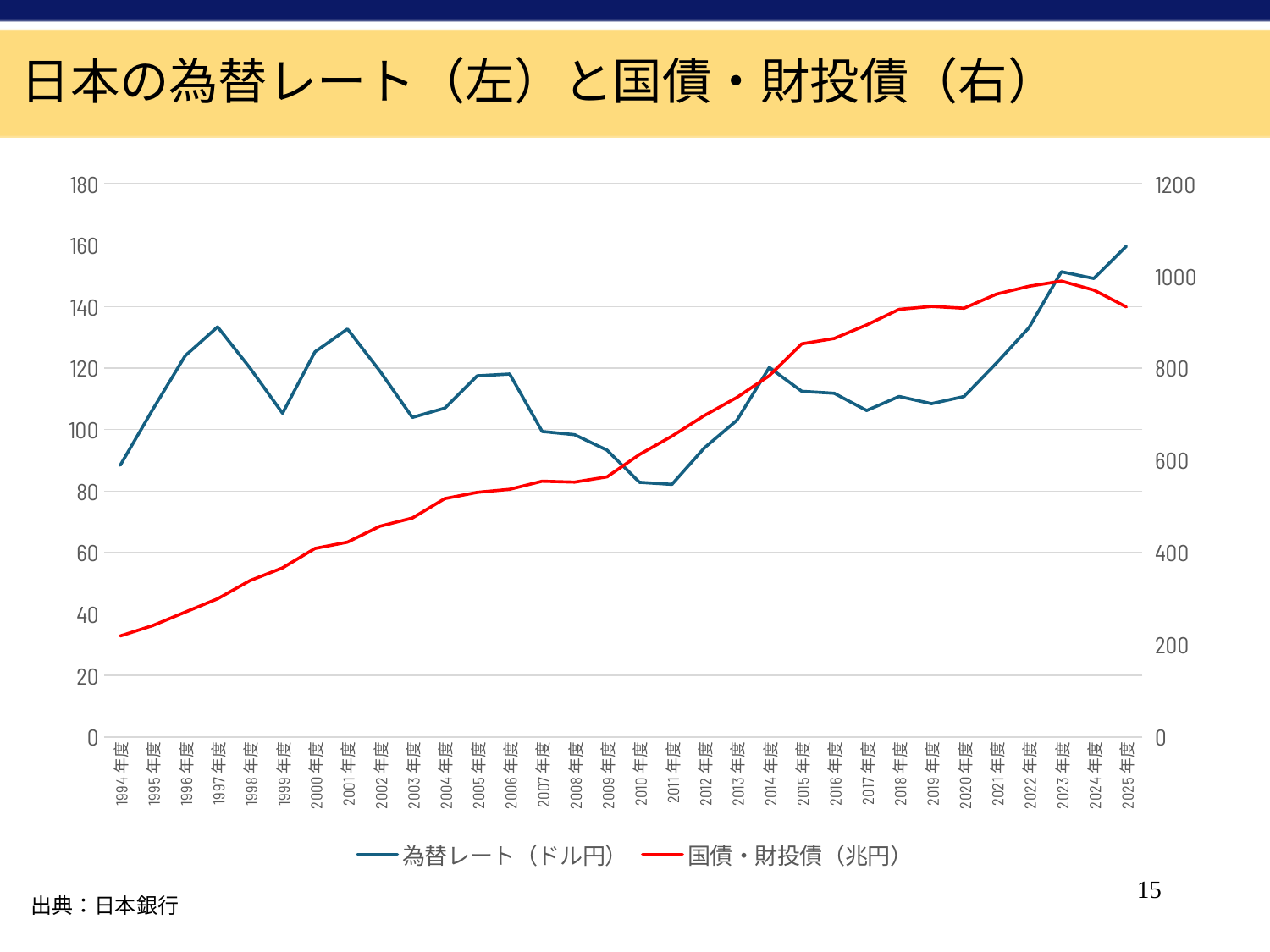

日本の為替レート（左）と国債・財投債（右）

### Chart

| Category | 為替レート（ドル円） | 国債・財投債（兆円） |
|---|---|---|
| 1994年度 | 88.38 | 218.7543 |
| 1995年度 | 106.49 | 241.3889 |
| 1996年度 | 123.97 | 270.5085 |
| 1997年度 | 133.39 | 299.5431 |
| 1998年度 | 119.99 | 338.9973 |
| 1999年度 | 105.29 | 366.5664 |
| 2000年度 | 125.27 | 408.6928 |
| 2001年度 | 132.71 | 422.3482 |
| 2002年度 | 119.02 | 456.8468 |
| 2003年度 | 103.95 | 474.6647 |
| 2004年度 | 106.97 | 516.9055 |
| 2005年度 | 117.47 | 530.4786 |
| 2006年度 | 118.05 | 537.0763 |
| 2007年度 | 99.37 | 554.6485 |
| 2008年度 | 98.31 | 552.706 |
| 2009年度 | 93.27 | 564.0163 |
| 2010年度 | 82.84 | 612.5215 |
| 2011年度 | 82.17 | 652.2942 |
| 2012年度 | 94.04 | 697.0694 |
| 2013年度 | 102.98 | 736.2151 |
| 2014年度 | 120.21 | 783.4598 |
| 2015年度 | 112.43 | 852.5204 |
| 2016年度 | 111.8 | 864.08 |
| 2017年度 | 106.19 | 893.5583 |
| 2018年度 | 110.75 | 927.292 |
| 2019年度 | 108.42 | 933.7046 |
| 2020年度 | 110.74 | 929.7562 |
| 2021年度 | 121.64 | 960.3744 |
| 2022年度 | 133.13 | 977.3921 |
| 2023年度 | 151.34 | 988.6369 |
| 2024年度 | 149.14 | 969.1349 |
| 2025年度 | 159.63 | 932.7195 |
15
出典：日本銀行